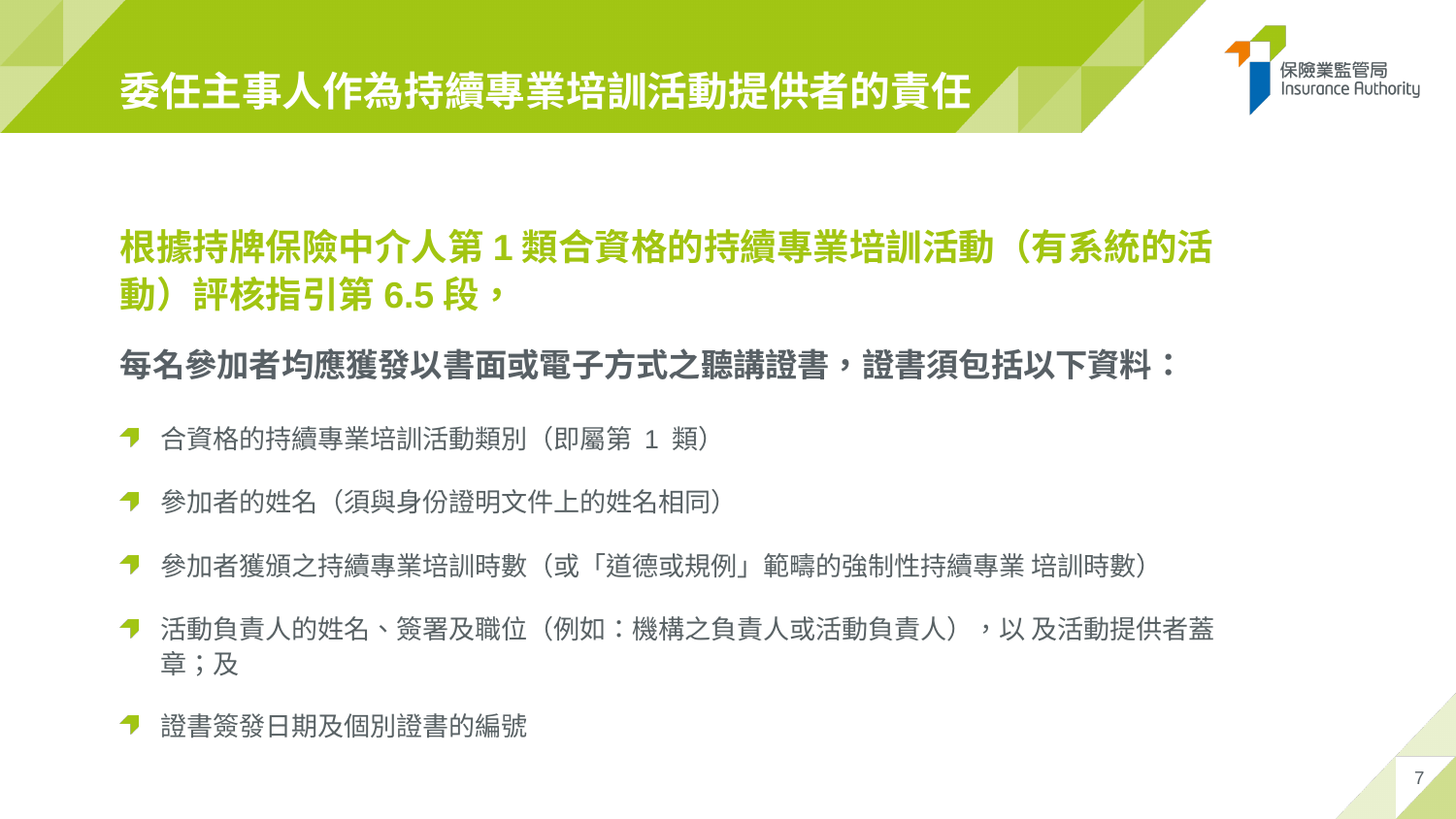

# 委任主事人作為持續專業培訓活動提供者的責任
根據持牌保險中介人第1類合資格的持續專業培訓活動（有系統的活動）評核指引第6.5段，
每名參加者均應獲發以書面或電子方式之聽講證書，證書須包括以下資料：
合資格的持續專業培訓活動類別（即屬第 1 類）
參加者的姓名（須與身份證明文件上的姓名相同）
參加者獲頒之持續專業培訓時數（或「道德或規例」範疇的強制性持續專業 培訓時數）
活動負責人的姓名、簽署及職位（例如：機構之負責人或活動負責人），以 及活動提供者蓋章；及
證書簽發日期及個別證書的編號
7